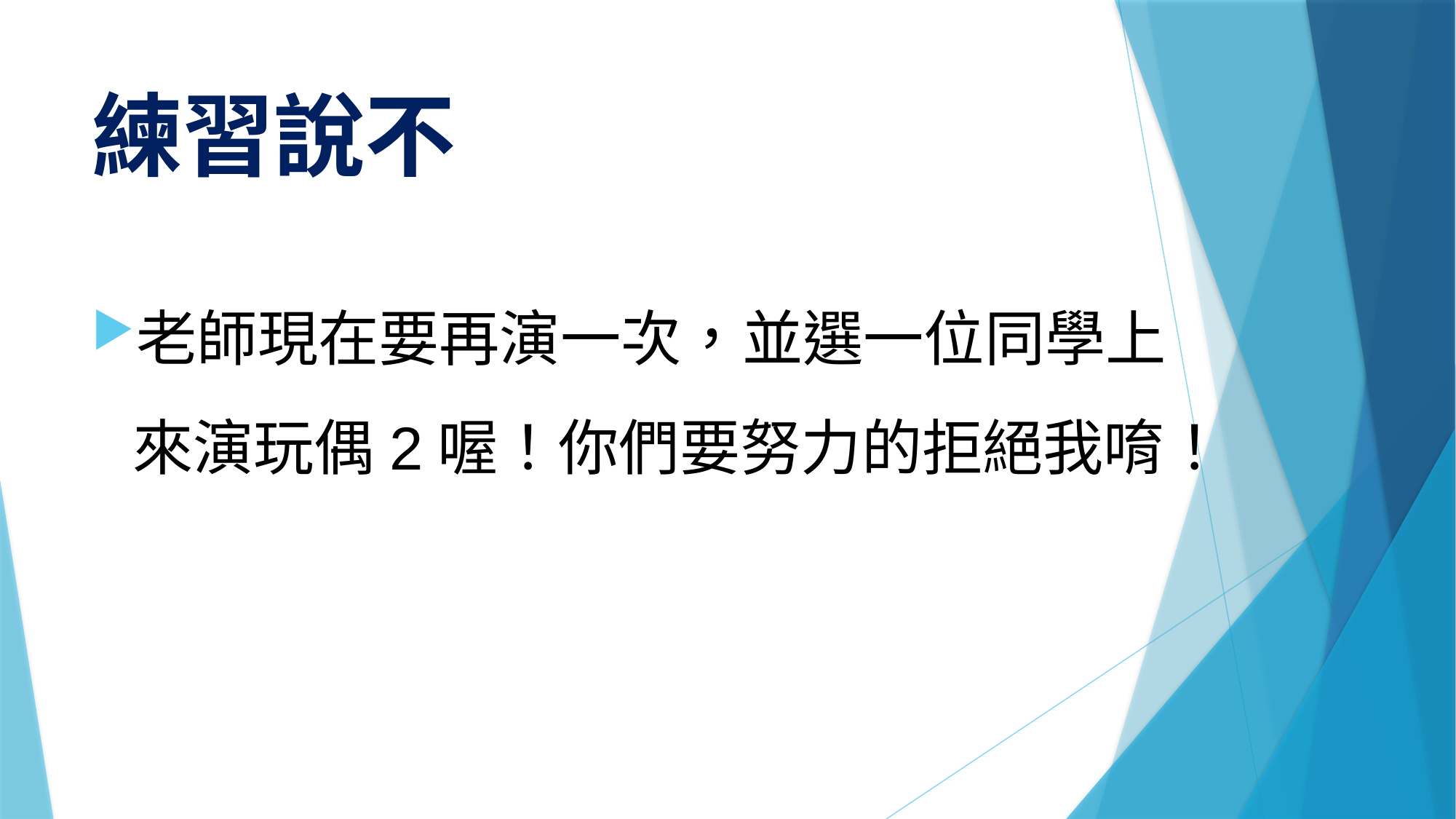

# 練習說不
老師現在要再演一次，並選一位同學上來演玩偶2喔！你們要努力的拒絕我唷！